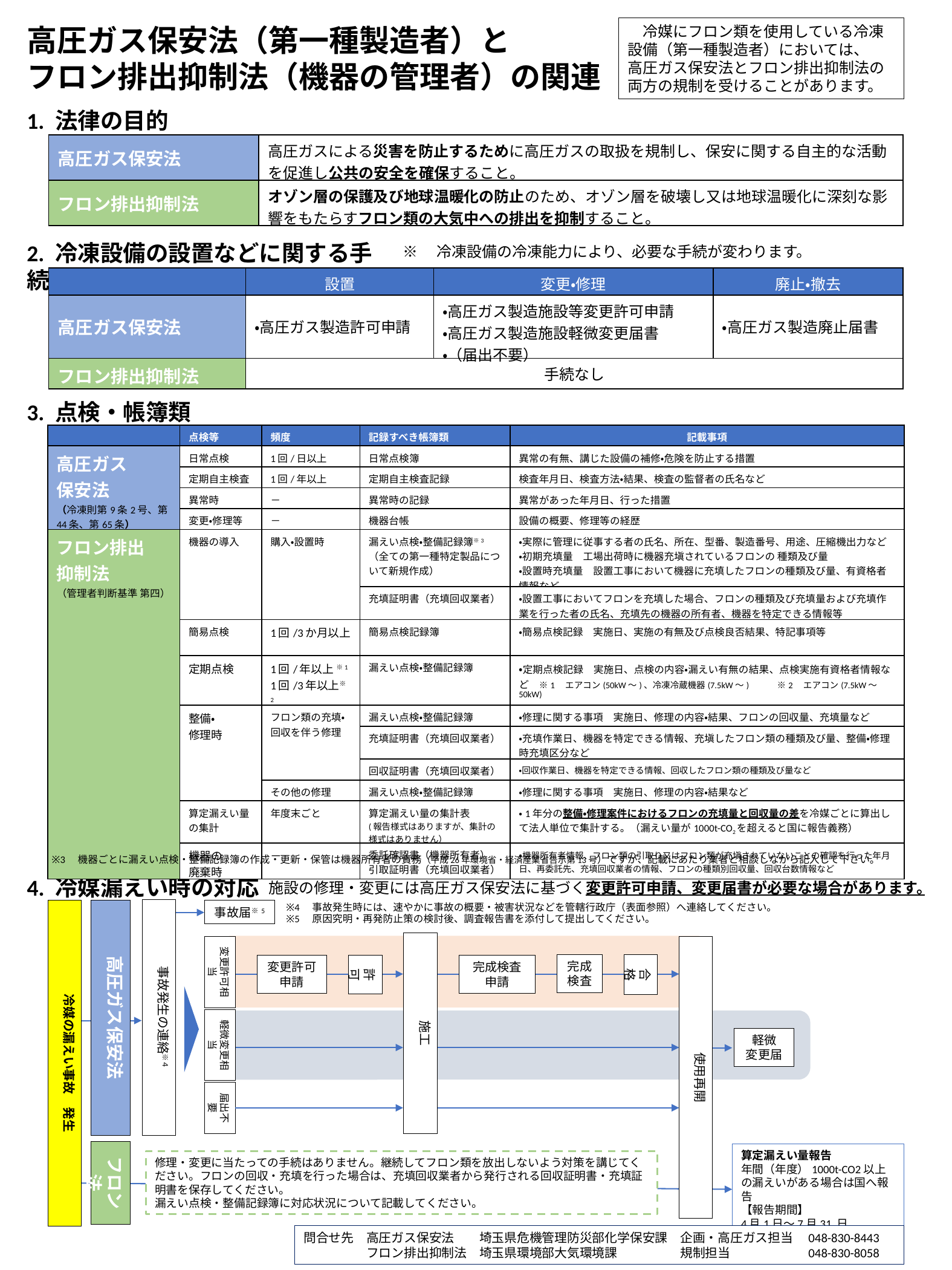

高圧ガス保安法（第一種製造者）と
フロン排出抑制法（機器の管理者）の関連
　冷媒にフロン類を使用している冷凍設備（第一種製造者）においては、
高圧ガス保安法とフロン排出抑制法の両方の規制を受けることがあります。
1. 法律の目的
| 高圧ガス保安法 | 高圧ガスによる災害を防止するために高圧ガスの取扱を規制し、保安に関する自主的な活動を促進し公共の安全を確保すること。 |
| --- | --- |
| フロン排出抑制法 | オゾン層の保護及び地球温暖化の防止のため、オゾン層を破壊し又は地球温暖化に深刻な影響をもたらすフロン類の大気中への排出を抑制すること。 |
2. 冷凍設備の設置などに関する手続
※　冷凍設備の冷凍能力により、必要な手続が変わります。
|  | 設置 | 変更・修理 | 廃止・撤去 |
| --- | --- | --- | --- |
| 高圧ガス保安法 | ・高圧ガス製造許可申請 | ・高圧ガス製造施設等変更許可申請 ・高圧ガス製造施設軽微変更届書 ・（届出不要） | ・高圧ガス製造廃止届書 |
| フロン排出抑制法 | 手続なし |  |  |
3. 点検・帳簿類
|  | 点検等 | 頻度 | 記録すべき帳簿類 | 記載事項 |
| --- | --- | --- | --- | --- |
| 高圧ガス 保安法 （冷凍則第9条2号、第44条、第65条） | 日常点検 | 1回/日以上 | 日常点検簿 | 異常の有無、講じた設備の補修・危険を防止する措置 |
|  | 定期自主検査 | 1回/年以上 | 定期自主検査記録 | 検査年月日、検査方法・結果、検査の監督者の氏名など |
|  | 異常時 | － | 異常時の記録 | 異常があった年月日、行った措置 |
|  | 変更・修理等 | － | 機器台帳 | 設備の概要、修理等の経歴 |
| フロン排出 抑制法 （管理者判断基準 第四） | 機器の導入 | 購入・設置時 | 漏えい点検・整備記録簿※3　 （全ての第一種特定製品について新規作成） | ・実際に管理に従事する者の氏名、所在、型番、製造番号、用途、圧縮機出力など ・初期充填量　工場出荷時に機器充塡されているフロンの 種類及び量 ・設置時充填量　設置工事において機器に充填したフロンの種類及び量、有資格者情報など |
|  |  |  | 充填証明書（充填回収業者） | ・設置工事においてフロンを充填した場合、フロンの種類及び充填量および充填作業を行った者の氏名、充填先の機器の所有者、機器を特定できる情報等 |
|  | 簡易点検 | 1回/3か月以上 | 簡易点検記録簿 | ・簡易点検記録　実施日、実施の有無及び点検良否結果、特記事項等 |
|  | 定期点検 | 1回/年以上 ※1 1回/3年以上※2 | 漏えい点検・整備記録簿 | ・定期点検記録　実施日、点検の内容・漏えい有無の結果、点検実施有資格者情報など　※1　エアコン(50kW～)、冷凍冷蔵機器(7.5kW～)　　　※2　エアコン(7.5kW～50kW) |
|  | 整備・ 修理時 | フロン類の充填・回収を伴う修理 | 漏えい点検・整備記録簿 | ・修理に関する事項　実施日、修理の内容・結果、フロンの回収量、充填量など |
|  |  |  | 充填証明書（充填回収業者） | ・充填作業日、機器を特定できる情報、充塡したフロン類の種類及び量、整備・修理時充填区分など |
|  |  |  | 回収証明書（充填回収業者） | ・回収作業日、機器を特定できる情報、回収したフロン類の種類及び量など |
|  |  | その他の修理 | 漏えい点検・整備記録簿 | ・修理に関する事項　実施日、修理の内容・結果など |
|  | 算定漏えい量の集計 | 年度末ごと | 算定漏えい量の集計表 (報告様式はありますが、集計の様式はありません） | ・1年分の整備・修理案件におけるフロンの充填量と回収量の差を冷媒ごとに算出して法人単位で集計する。（漏えい量が1000t-CO2を超えると国に報告義務） |
|  | 機器の 廃棄時 | － | 委託確認書（機器所有者） 引取証明書（充填回収業者） | ・機器所有者情報、フロン類の引取り又はフロン類が充塡されていないことの確認を行った年月日、再委託先、充填回収業者の情報、フロンの種類別回収量、回収台数情報など |
※3　機器ごとに漏えい点検・整備記録簿の作成・更新・保管は機器所有者の責務（平成26年環境省・経済産業省告示第13号）ですが、記載にあたり業者と相談しながら記入して下さい。
4. 冷媒漏えい時の対応
施設の修理・変更には高圧ガス保安法に基づく変更許可申請、変更届書が必要な場合があります。
※4　事故発生時には、速やかに事故の概要・被害状況などを管轄行政庁（表面参照）へ連絡してください。
※5　原因究明・再発防止策の検討後、調査報告書を添付して提出してください。
事故発生の連絡※４
高圧ガス保安法
冷媒の漏えい事故　発生
事故届※5
施工
変更許可相当
使用再開

完成
検査
合格
変更許可
申請
許可
完成検査
申請
軽微変更相当

軽微
変更届
届出不要
フロン法
算定漏えい量報告
年間（年度）1000t-CO2以上の漏えいがある場合は国へ報告
【報告期間】
4月1日～7月31 日
修理・変更に当たっての手続はありません。継続してフロン類を放出しないよう対策を講じてください。フロンの回収・充填を行った場合は、充填回収業者から発行される回収証明書・充填証明書を保存してください。
漏えい点検・整備記録簿に対応状況について記載してください。
問合せ先　高圧ガス保安法　　埼玉県危機管理防災部化学保安課　企画・高圧ガス担当　048-830-8443
　　　　　フロン排出抑制法　埼玉県環境部大気環境課　　　　　規制担当　　　　　　048-830-8058